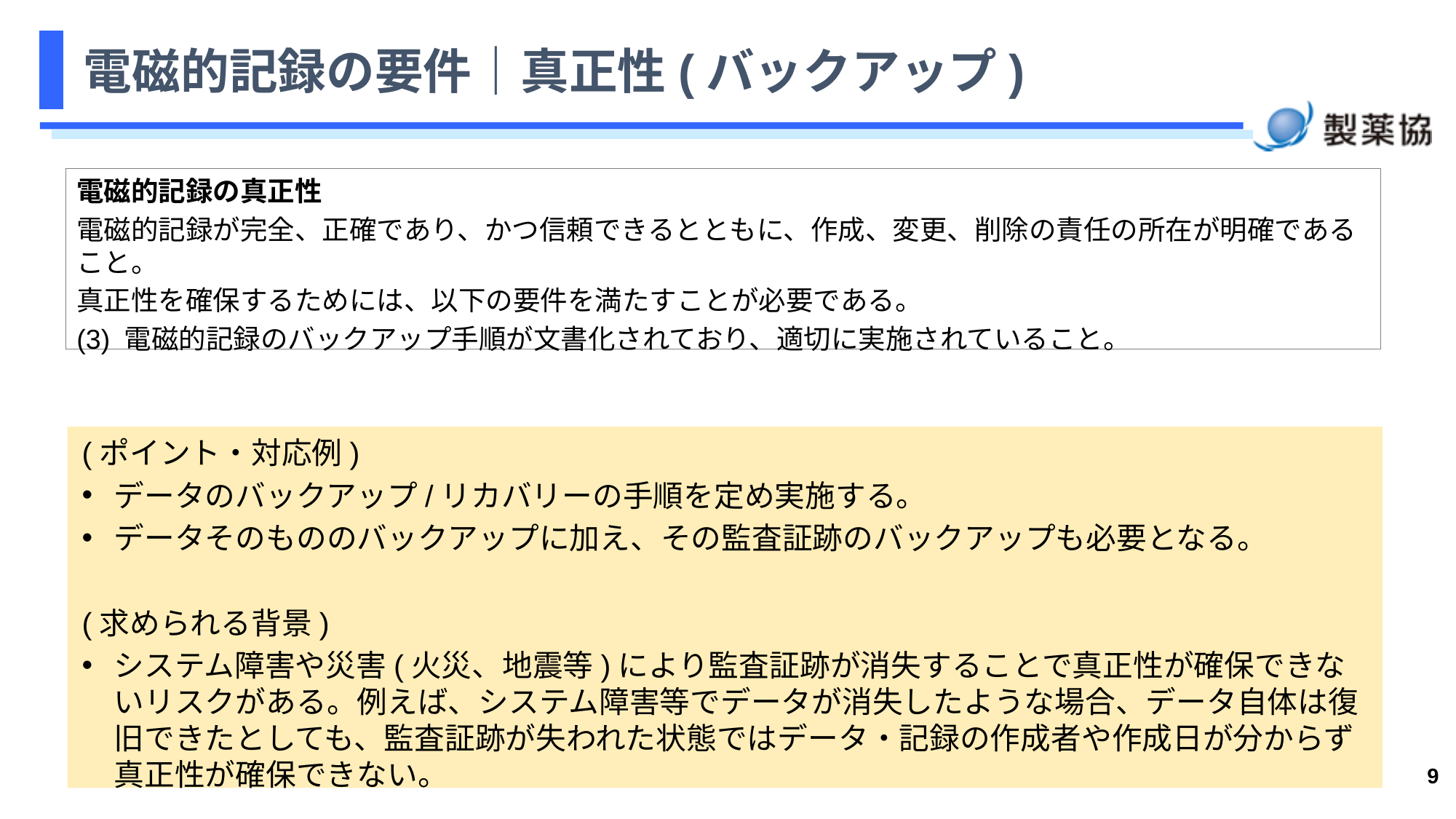

9
# 電磁的記録の要件｜真正性(バックアップ)
電磁的記録の真正性
電磁的記録が完全、正確であり、かつ信頼できるとともに、作成、変更、削除の責任の所在が明確であること。
真正性を確保するためには、以下の要件を満たすことが必要である。
(3) 電磁的記録のバックアップ手順が文書化されており、適切に実施されていること。
(ポイント・対応例)
データのバックアップ/リカバリーの手順を定め実施する。
データそのもののバックアップに加え、その監査証跡のバックアップも必要となる。

(求められる背景)
システム障害や災害(火災、地震等)により監査証跡が消失することで真正性が確保できないリスクがある。例えば、システム障害等でデータが消失したような場合、データ自体は復旧できたとしても、監査証跡が失われた状態ではデータ・記録の作成者や作成日が分からず真正性が確保できない。